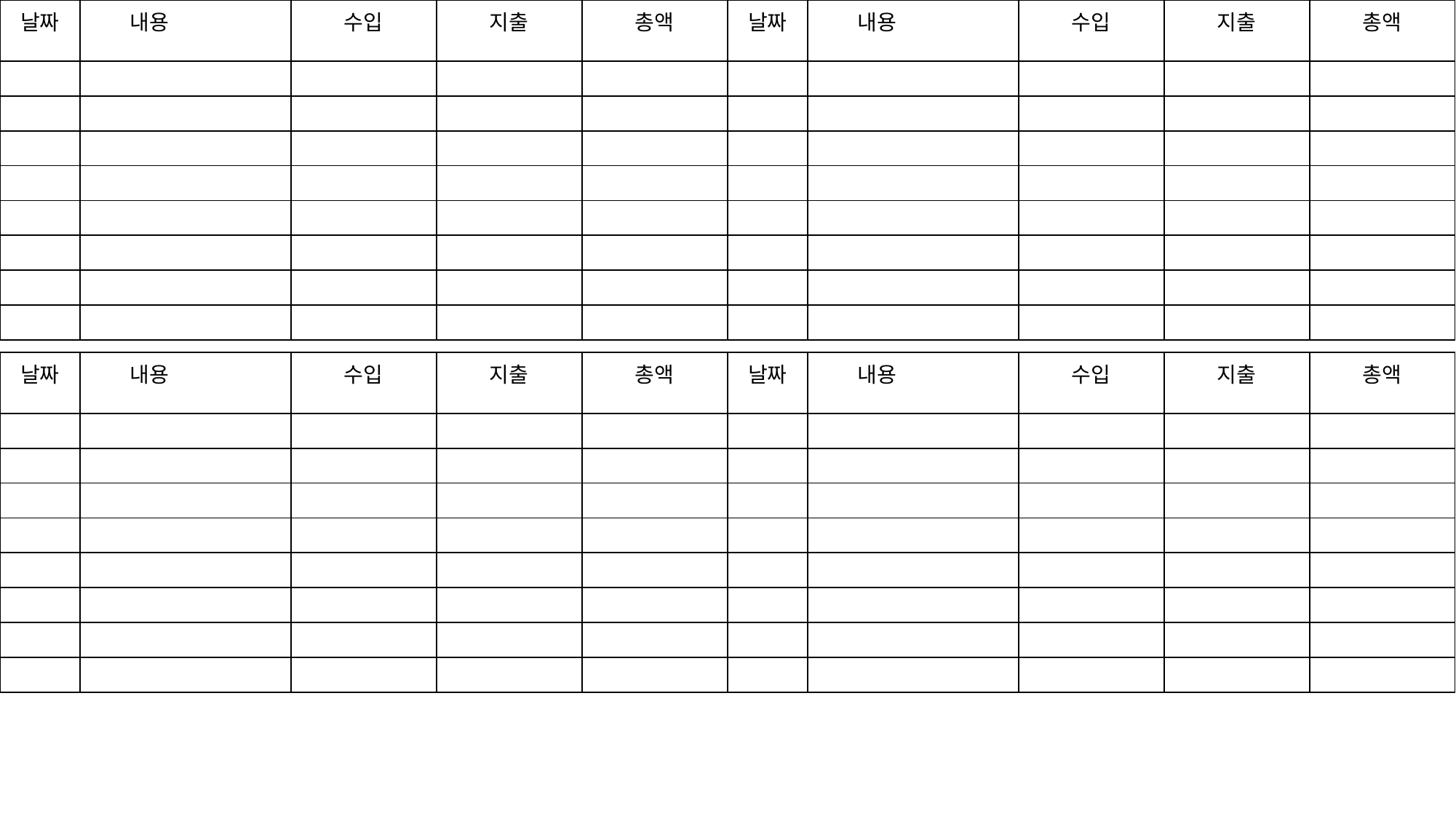

| 날짜 | 내용 | 수입 | 지출 | 총액 |
| --- | --- | --- | --- | --- |
|  |  |  |  |  |
|  |  |  |  |  |
|  |  |  |  |  |
|  |  |  |  |  |
|  |  |  |  |  |
|  |  |  |  |  |
|  |  |  |  |  |
|  |  |  |  |  |
| 날짜 | 내용 | 수입 | 지출 | 총액 |
| --- | --- | --- | --- | --- |
|  |  |  |  |  |
|  |  |  |  |  |
|  |  |  |  |  |
|  |  |  |  |  |
|  |  |  |  |  |
|  |  |  |  |  |
|  |  |  |  |  |
|  |  |  |  |  |
| 날짜 | 내용 | 수입 | 지출 | 총액 |
| --- | --- | --- | --- | --- |
|  |  |  |  |  |
|  |  |  |  |  |
|  |  |  |  |  |
|  |  |  |  |  |
|  |  |  |  |  |
|  |  |  |  |  |
|  |  |  |  |  |
|  |  |  |  |  |
| 날짜 | 내용 | 수입 | 지출 | 총액 |
| --- | --- | --- | --- | --- |
|  |  |  |  |  |
|  |  |  |  |  |
|  |  |  |  |  |
|  |  |  |  |  |
|  |  |  |  |  |
|  |  |  |  |  |
|  |  |  |  |  |
|  |  |  |  |  |